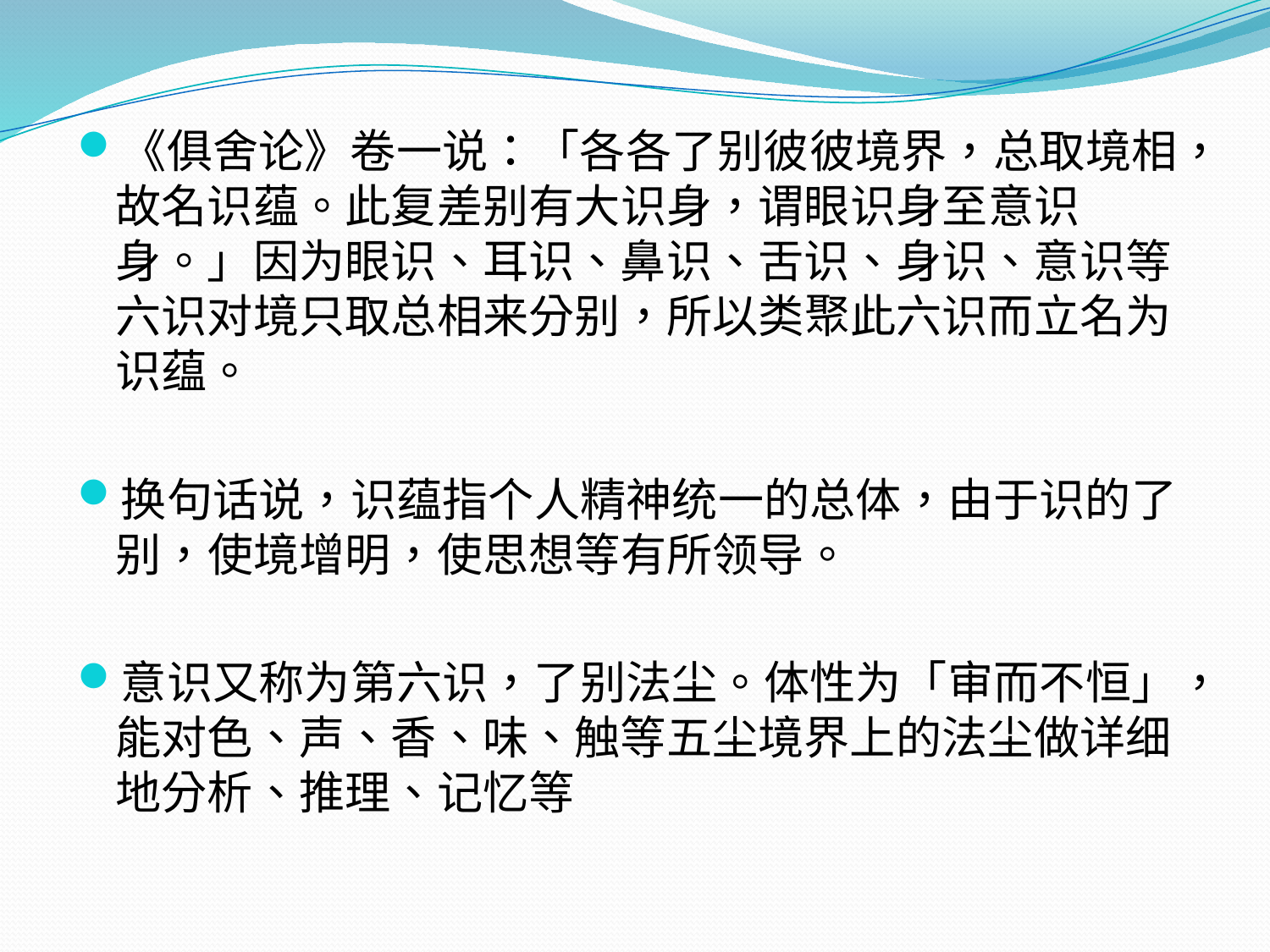

《俱舍论》卷一说：「各各了别彼彼境界，总取境相，故名识蕴。此复差别有大识身，谓眼识身至意识身。」因为眼识、耳识、鼻识、舌识、身识、意识等六识对境只取总相来分别，所以类聚此六识而立名为识蕴。

换句话说，识蕴指个人精神统一的总体，由于识的了别，使境增明，使思想等有所领导。

意识又称为第六识，了别法尘。体性为「审而不恒」，能对色、声、香、味、触等五尘境界上的法尘做详细地分析、推理、记忆等